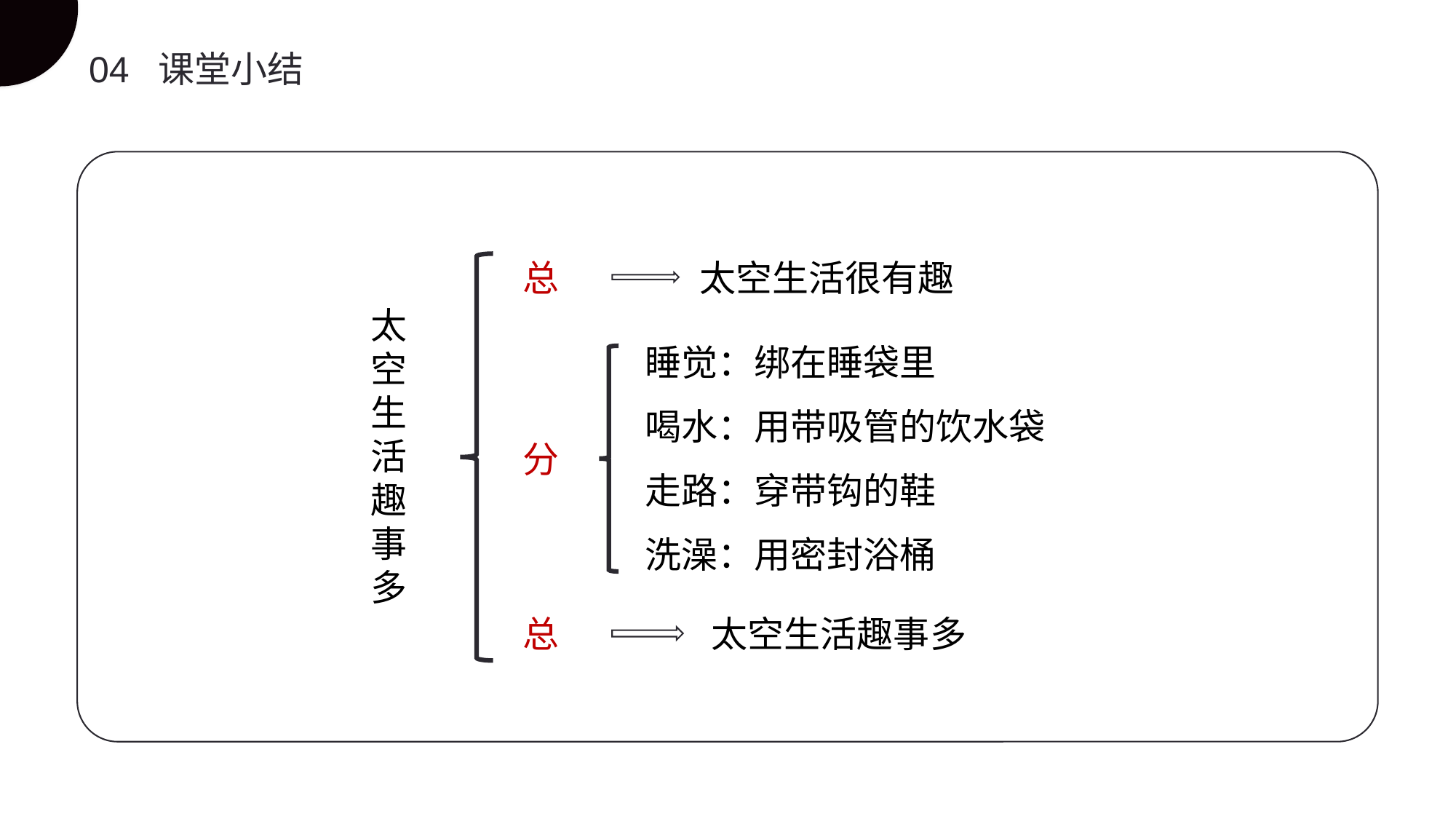

04  课堂小结
总
太空生活很有趣

太空生活趣事多
睡觉：绑在睡袋里

喝水：用带吸管的饮水袋
分
走路：穿带钩的鞋
洗澡：用密封浴桶
总
太空生活趣事多